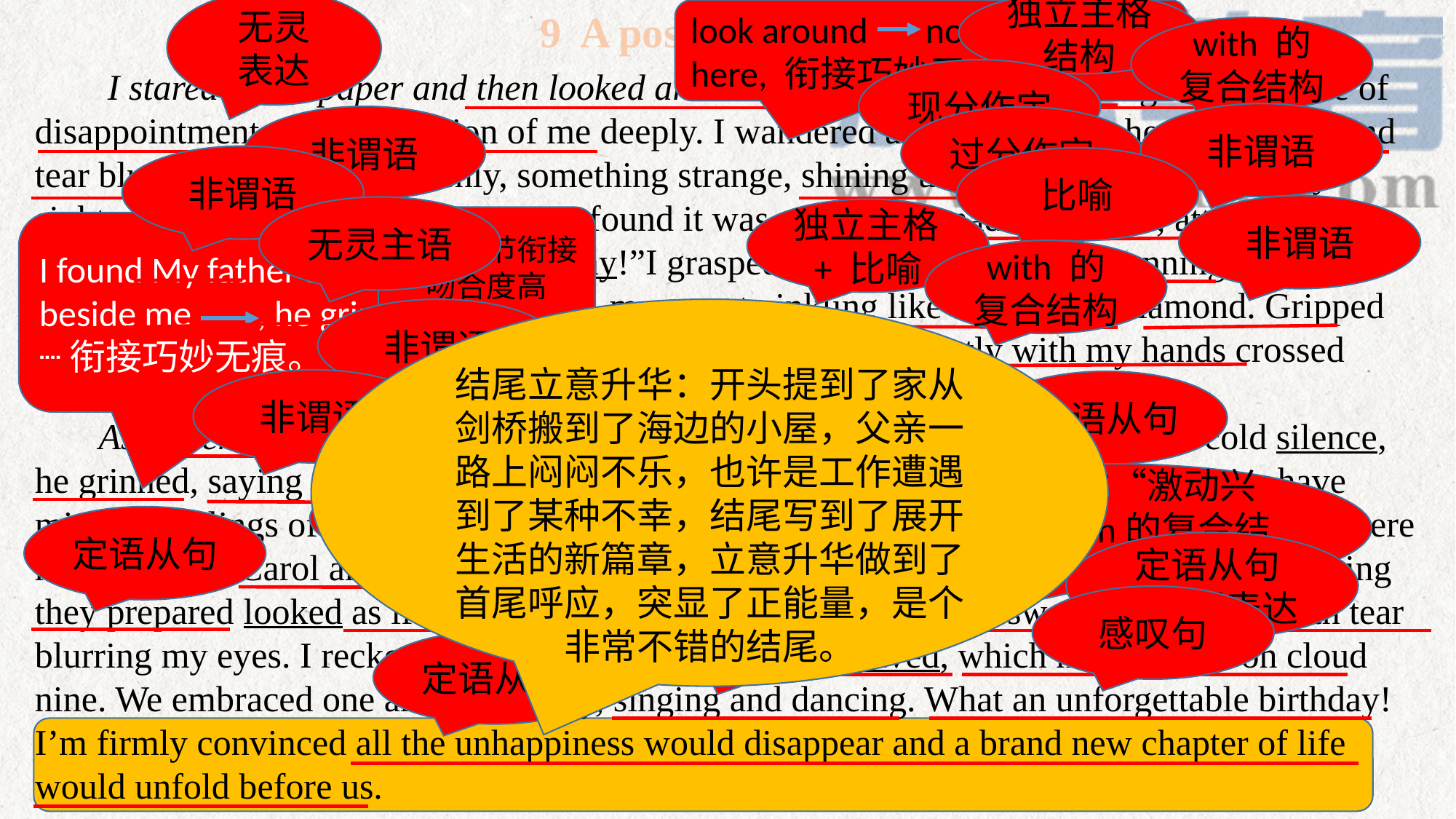

9  A possible version
look around       no one standing here, 衔接巧妙无痕。
无灵
表达
独立主格结构
with 的复合结构
        I stared at the paper and then looked around. However, no one standing here, a wave of  disappointment took possession of me deeply. I wandered around with my head drooping and tear blurring my eyes. Suddenly, something strange, shining under the sun, came into my sight. Approaching it with curiosity, I found it was a necklace made by shells, attached to a piece of paper, reading“Happy Birthday!”I grasped it swiftly like a rabbit running away. A flush of exhilaration overwhelmed me, my eyes twinkling like a glittering diamond. Gripped by an unexpected burst of happiness, I closed my eyes expectantly with my hands crossed before my chest, praying a new friend would suddenly turn up.
       As I opened my eyes, I found my father standing right beside me. Instead of cold silence, he grinned, saying “Happy Birthday!” with a cake in his hands, which enabled me to have mingled feelings of startle and excitement. At this time, Carol, Julie and mom also moved here mysteriously, Carol and Julie shouting loudly, “ Is the shell necklace beautiful?” . Everything they prepared looked as if a ray of sunshine shone my heart. I was swept off my foot with tear blurring my eyes. I reckoned it was the best present I received, which make me be on cloud nine. We embraced one another tightly, singing and dancing. What an unforgettable birthday! I’m firmly convinced all the unhappiness would disappear and a brand new chapter of life would unfold before us.
现分作定
非谓语
非谓语
过分作定
非谓语
比喻
非谓语
无灵主语
独立主格+ 比喻
故事情节衔接吻合度高
I found My father standing right beside me        , he grinned, saying ┈衔接巧妙无痕。
with 的复合结构

结尾立意升华：开头提到了家从剑桥搬到了海边的小屋，父亲一路上闷闷不乐，也许是工作遭遇到了某种不幸，结尾写到了展开生活的新篇章，立意升华做到了首尾呼应，突显了正能量，是个非常不错的结尾。
非谓语
非谓语
定语从句
with 的复合结构
俚语表达“激动兴奋”+with的复合结构
独立主格结构
比喻
定语从句
定语从句+俚语表达
定语从句
感叹句
非谓语
定语从句